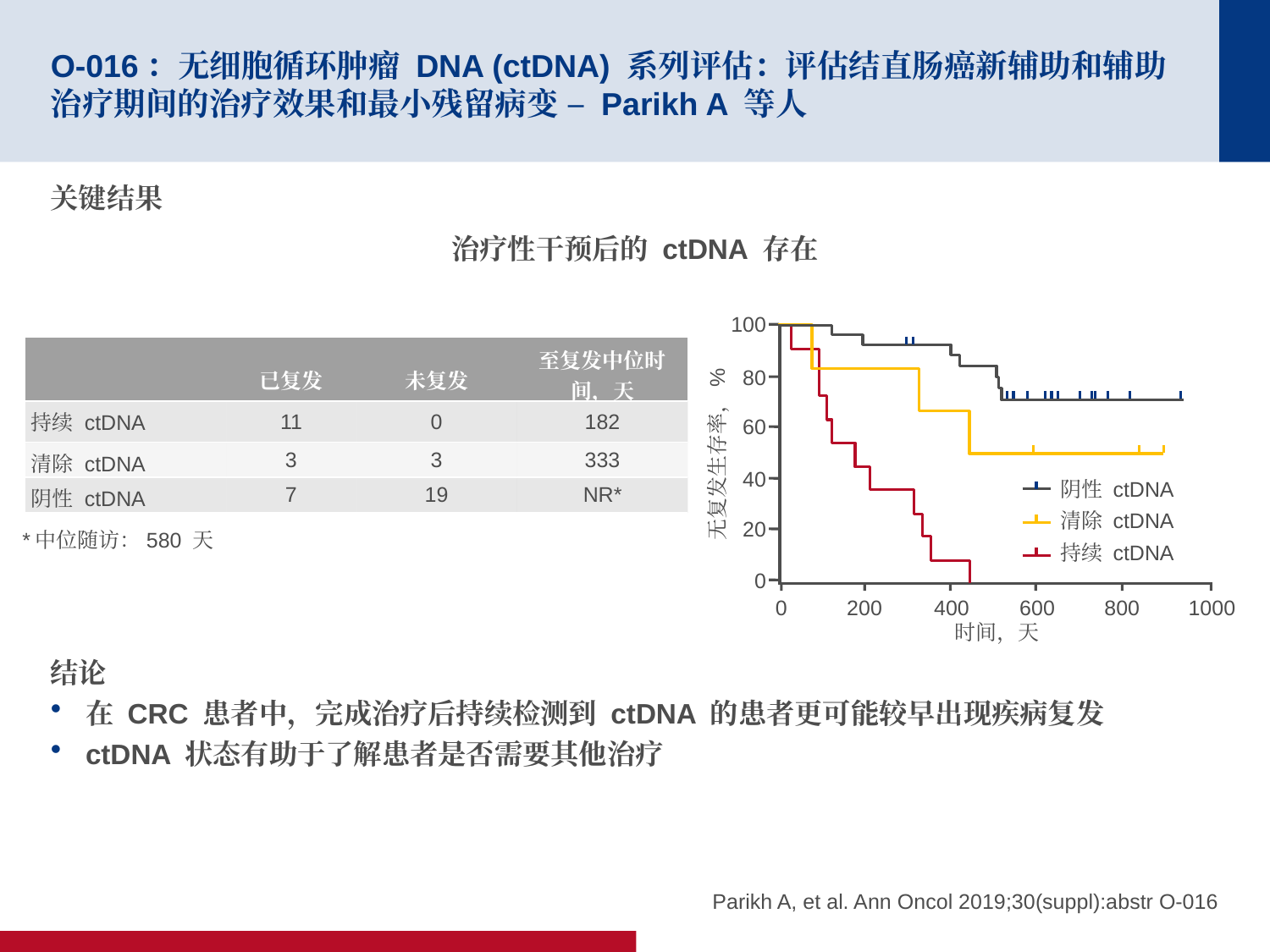

# O-016：无细胞循环肿瘤 DNA (ctDNA) 系列评估：评估结直肠癌新辅助和辅助治疗期间的治疗效果和最小残留病变 – Parikh A 等人
关键结果
结论
在 CRC 患者中，完成治疗后持续检测到 ctDNA 的患者更可能较早出现疾病复发
ctDNA 状态有助于了解患者是否需要其他治疗

治疗性干预后的 ctDNA 存在
100

80

60

无复发生存率，%
40

20

0

0

200

400

600

800

1000
时间，天

阴性 ctDNA
清除 ctDNA
持续 ctDNA
|  | 已复发 | 未复发 | 至复发中位时间，天 |
| --- | --- | --- | --- |
| 持续 ctDNA | 11 | 0 | 182 |
| 清除 ctDNA | 3 | 3 | 333 |
| 阴性 ctDNA | 7 | 19 | NR\* |
*中位随访：580 天
Parikh A, et al. Ann Oncol 2019;30(suppl):abstr O-016